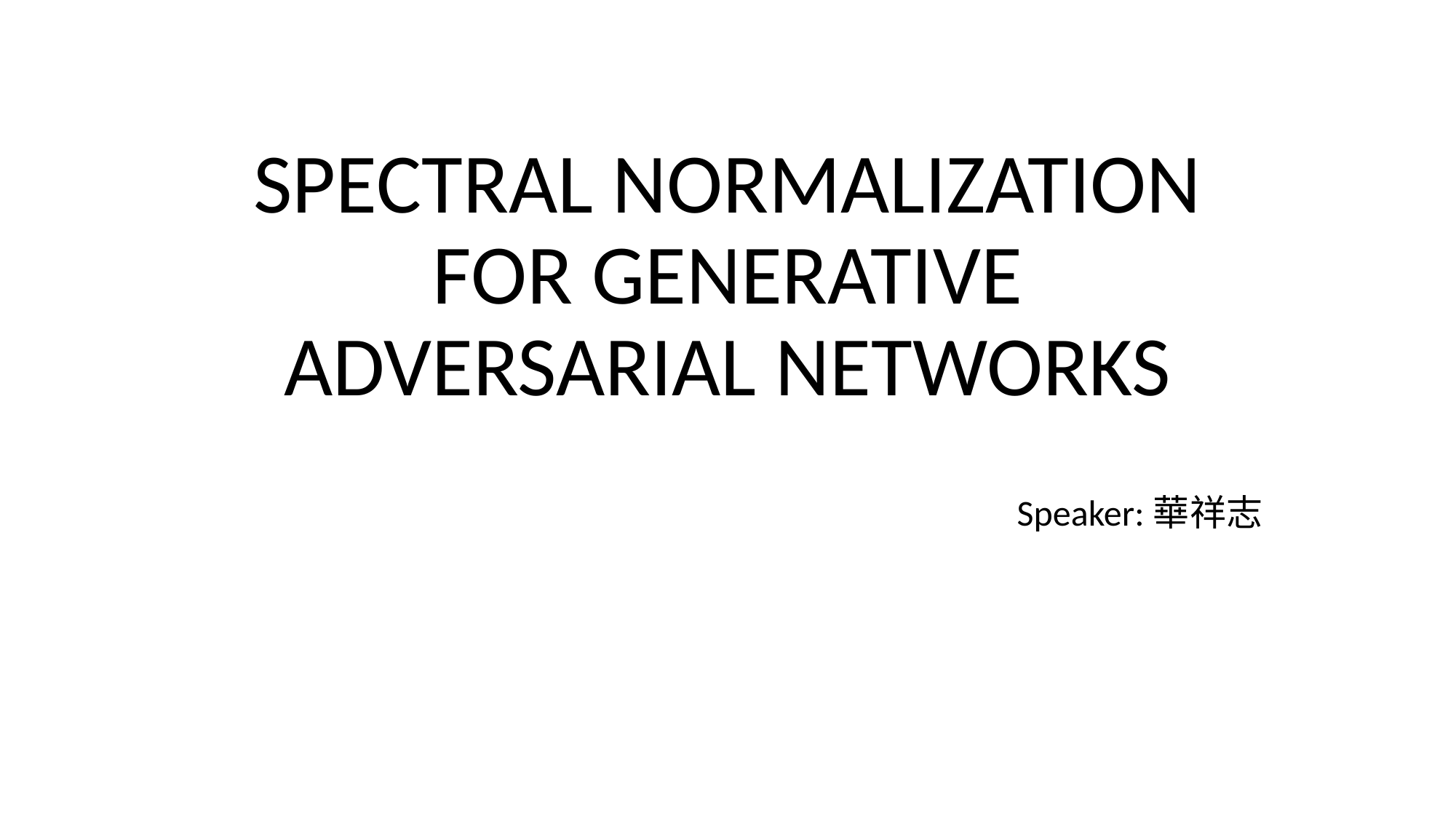

# SPECTRAL NORMALIZATION FOR GENERATIVE ADVERSARIAL NETWORKS

Speaker:華祥志